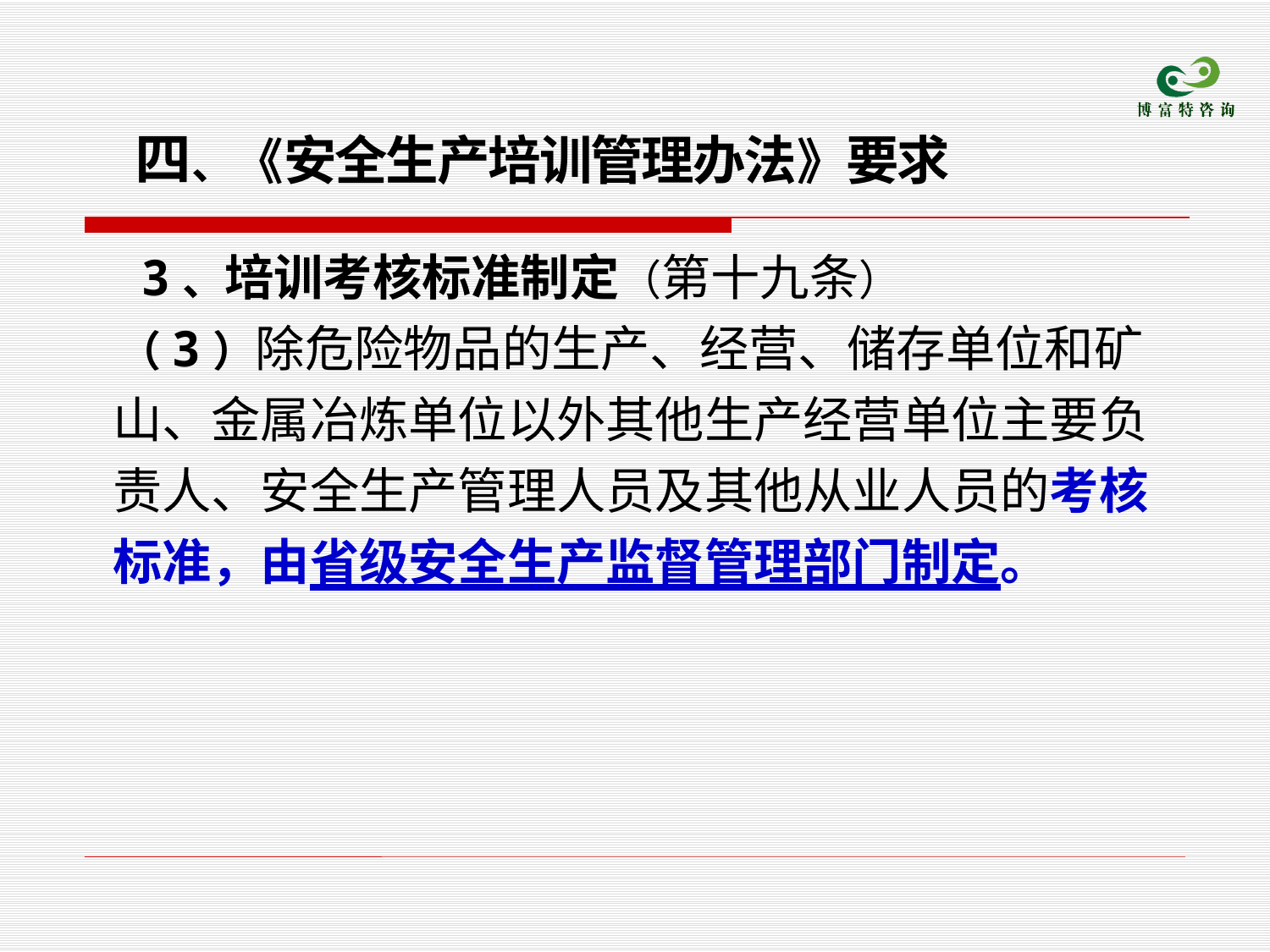

四、《安全生产培训管理办法》要求
　      3、培训考核标准制定（第十九条）
       （3）除危险物品的生产、经营、储存单位和矿山、金属冶炼单位以外其他生产经营单位主要负责人、安全生产管理人员及其他从业人员的考核标准，由省级安全生产监督管理部门制定。